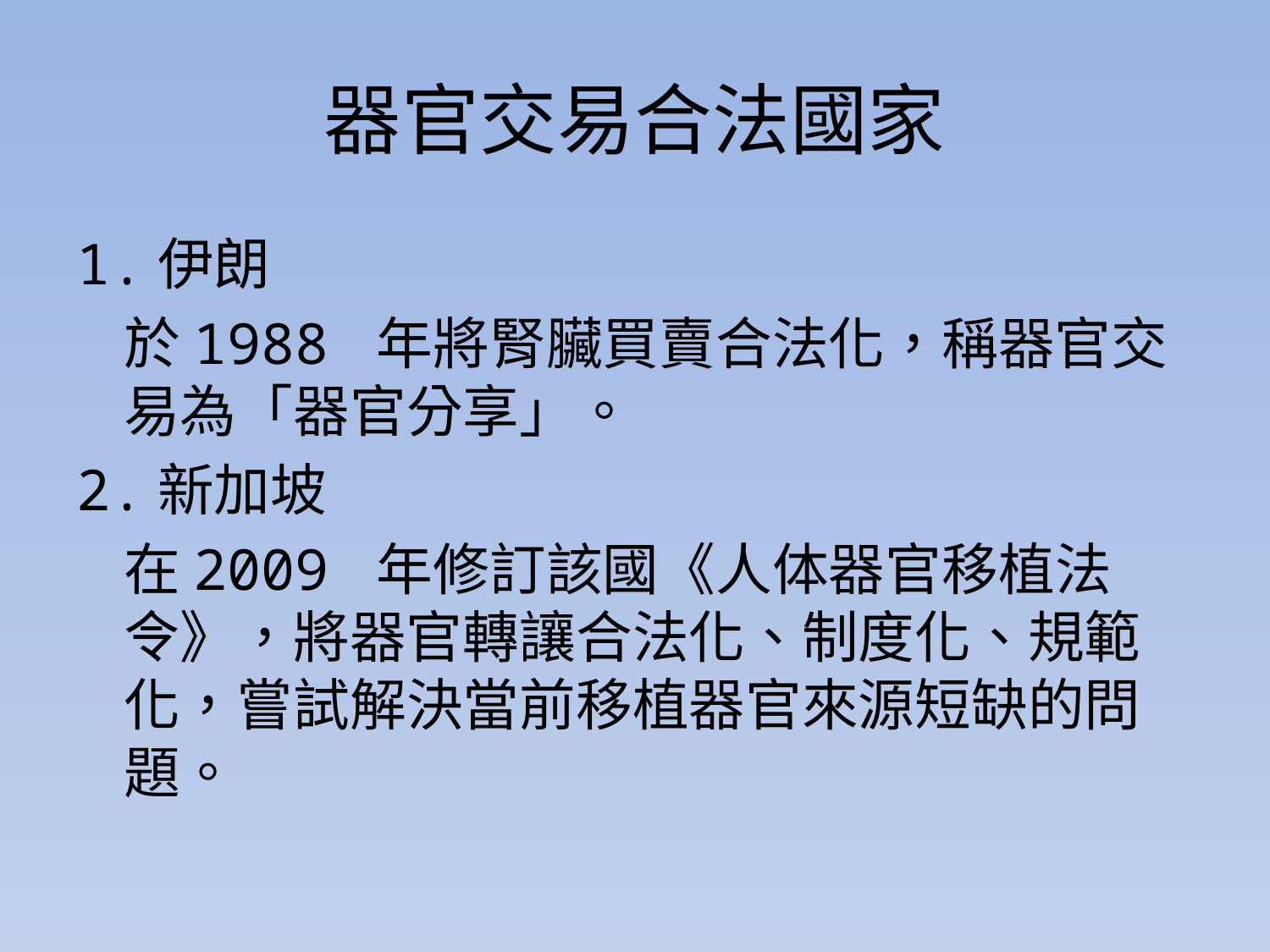

# 器官交易合法國家
1.伊朗
	於1988 年將腎臟買賣合法化，稱器官交易為「器官分享」。
2.新加坡
	在2009 年修訂該國《人体器官移植法令》，將器官轉讓合法化、制度化、規範化，嘗試解決當前移植器官來源短缺的問題。